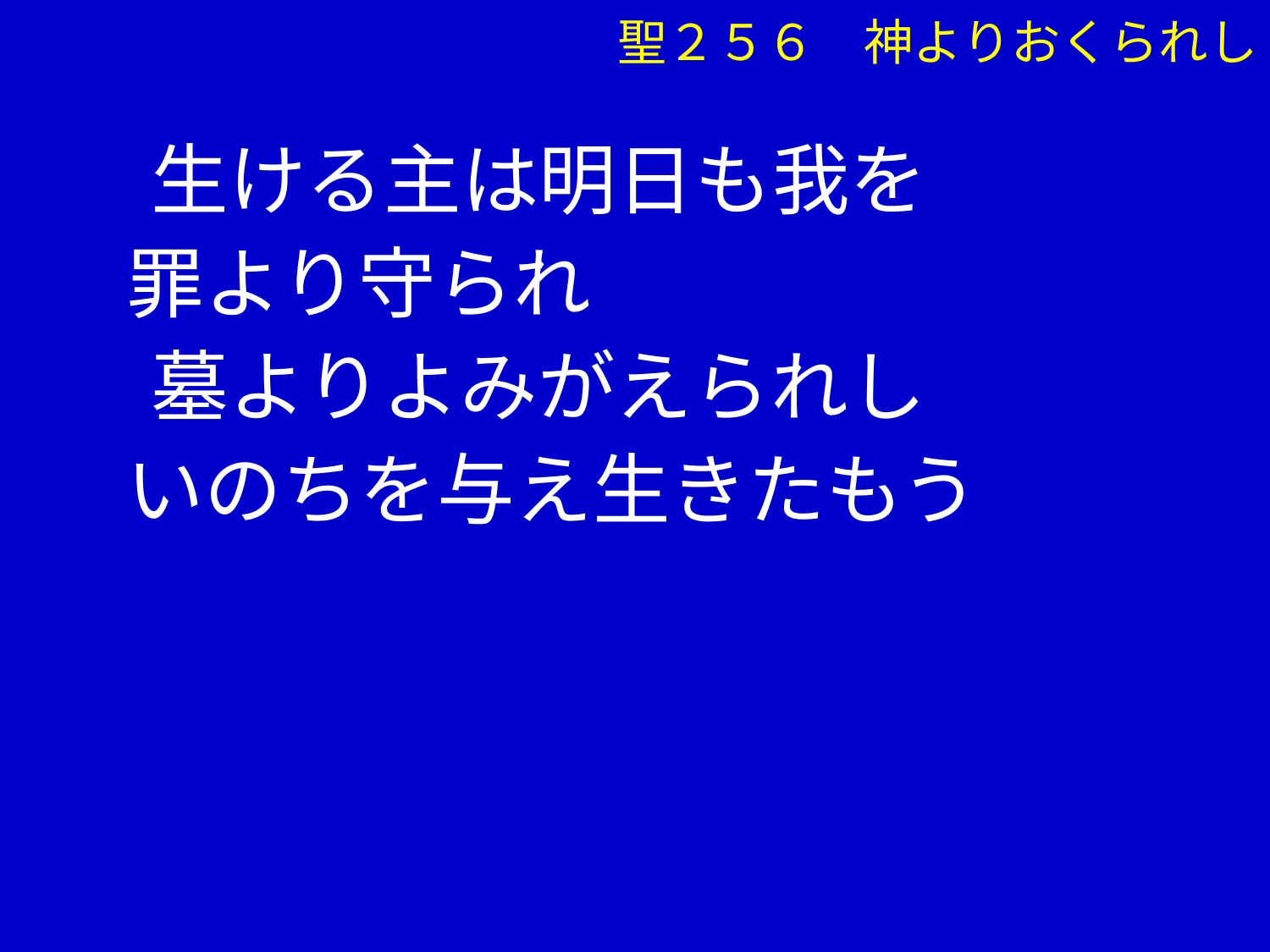

聖２５６　神よりおくられし
　 生ける主は明日も我を
   罪より守られ
　 墓よりよみがえられし
   いのちを与え生きたもう